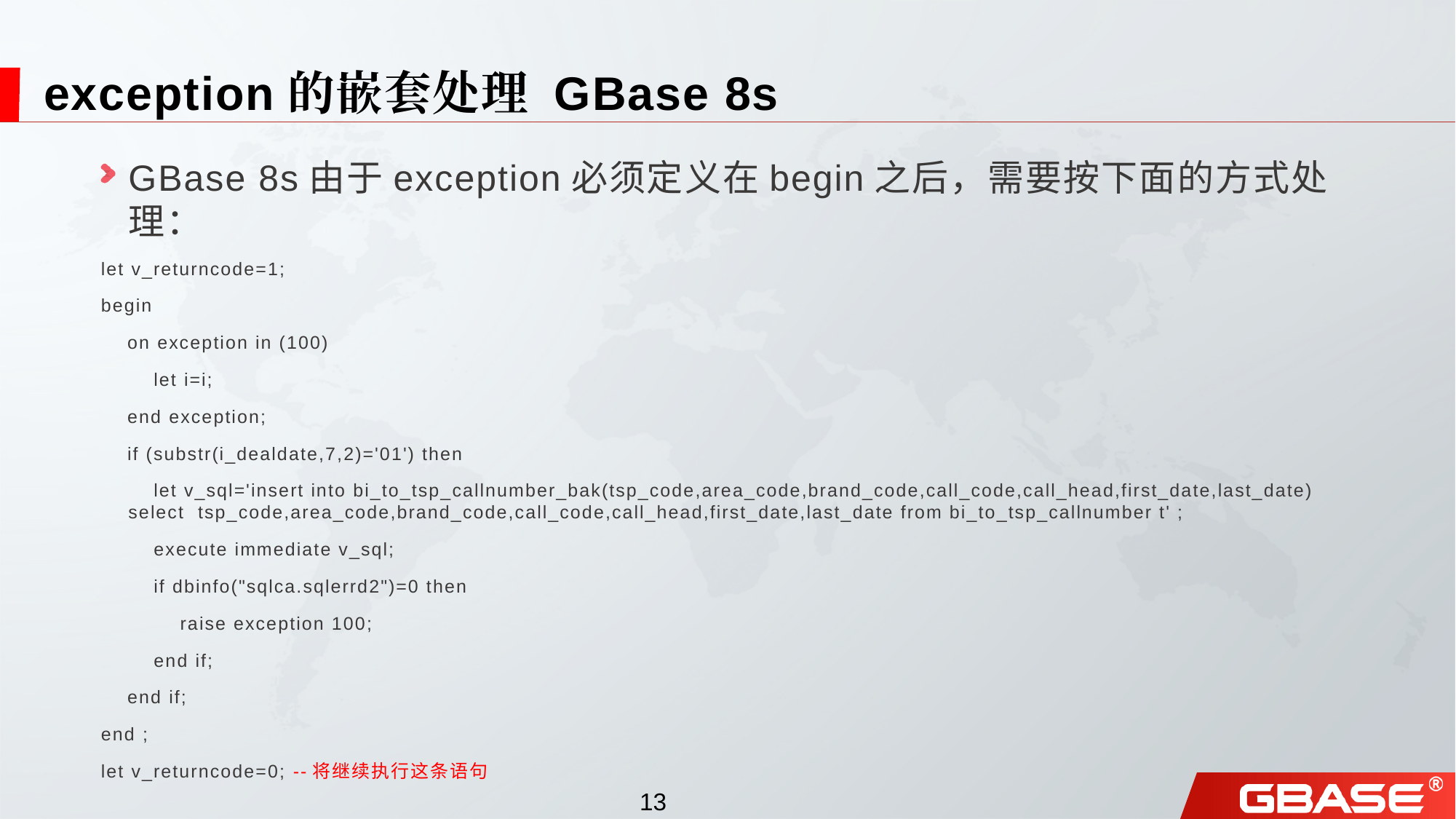

# exception的嵌套处理 GBase 8s
GBase 8s由于exception必须定义在begin之后，需要按下面的方式处理：
let v_returncode=1;
begin
    on exception in (100)
        let i=i;
    end exception;
    if (substr(i_dealdate,7,2)='01') then
        let v_sql='insert into bi_to_tsp_callnumber_bak(tsp_code,area_code,brand_code,call_code,call_head,first_date,last_date) select  tsp_code,area_code,brand_code,call_code,call_head,first_date,last_date from bi_to_tsp_callnumber t' ;
        execute immediate v_sql;
        if dbinfo("sqlca.sqlerrd2")=0 then
            raise exception 100;
        end if;
    end if;
end ;
let v_returncode=0; --将继续执行这条语句